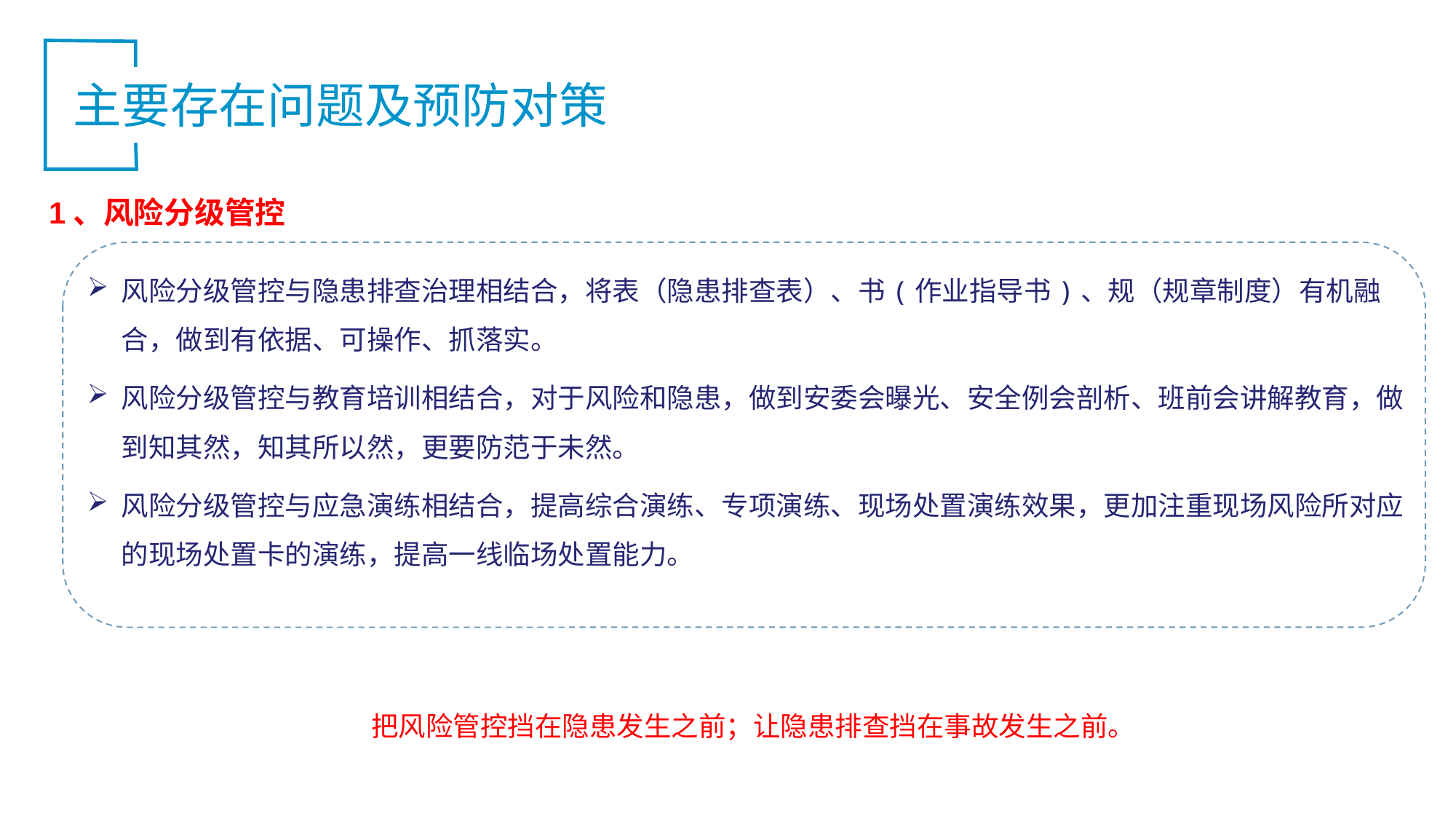

主要存在问题及预防对策
1、风险分级管控

风险分级管控与隐患排查治理相结合，将表（隐患排查表）、书(作业指导书)、规（规章制度）有机融合，做到有依据、可操作、抓落实。
风险分级管控与教育培训相结合，对于风险和隐患，做到安委会曝光、安全例会剖析、班前会讲解教育，做到知其然，知其所以然，更要防范于未然。
风险分级管控与应急演练相结合，提高综合演练、专项演练、现场处置演练效果，更加注重现场风险所对应的现场处置卡的演练，提高一线临场处置能力。

把风险管控挡在隐患发生之前；让隐患排查挡在事故发生之前。